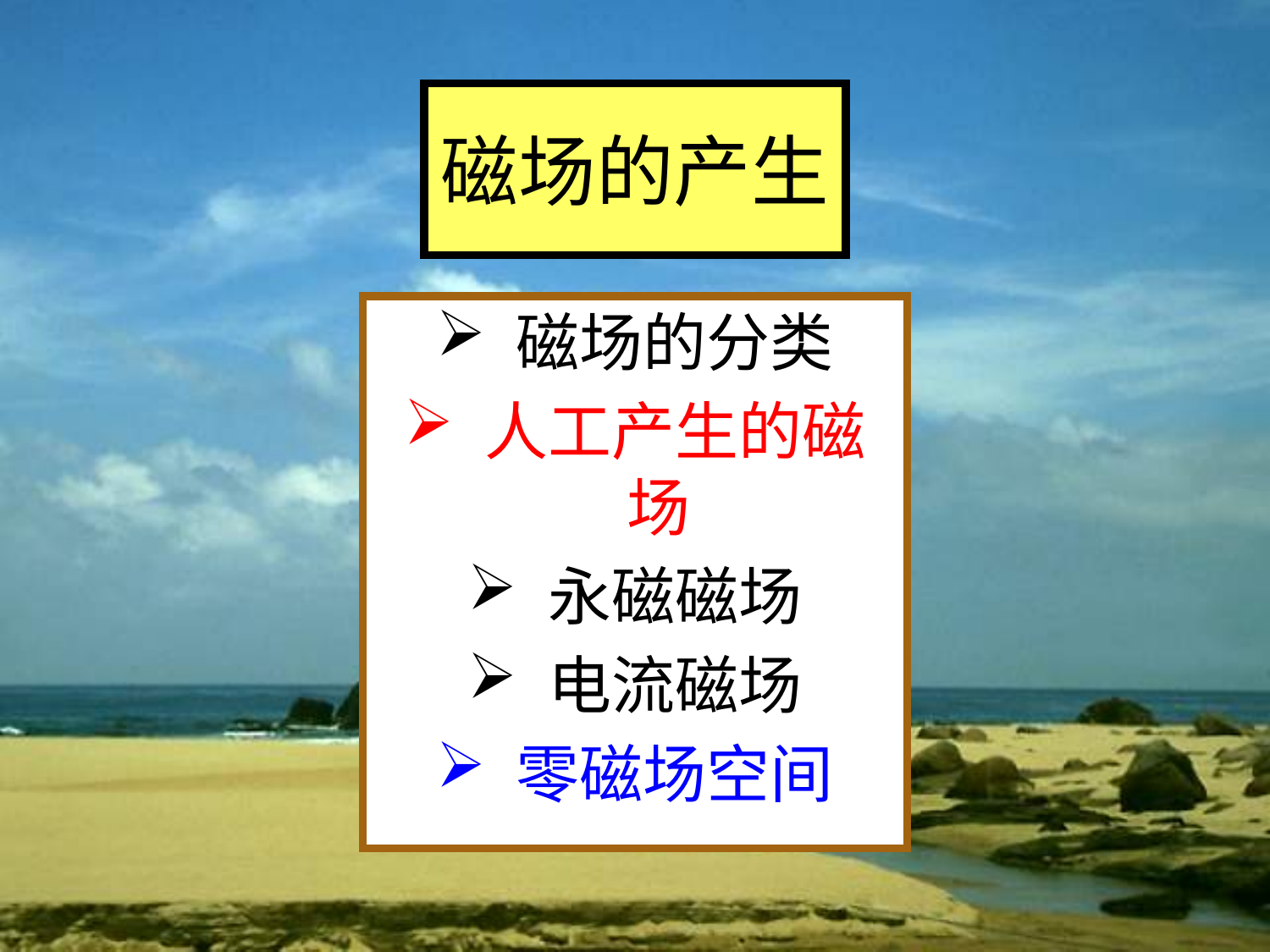

# 磁场的产生
 磁场的分类
 人工产生的磁场
 永磁磁场
 电流磁场
 零磁场空间